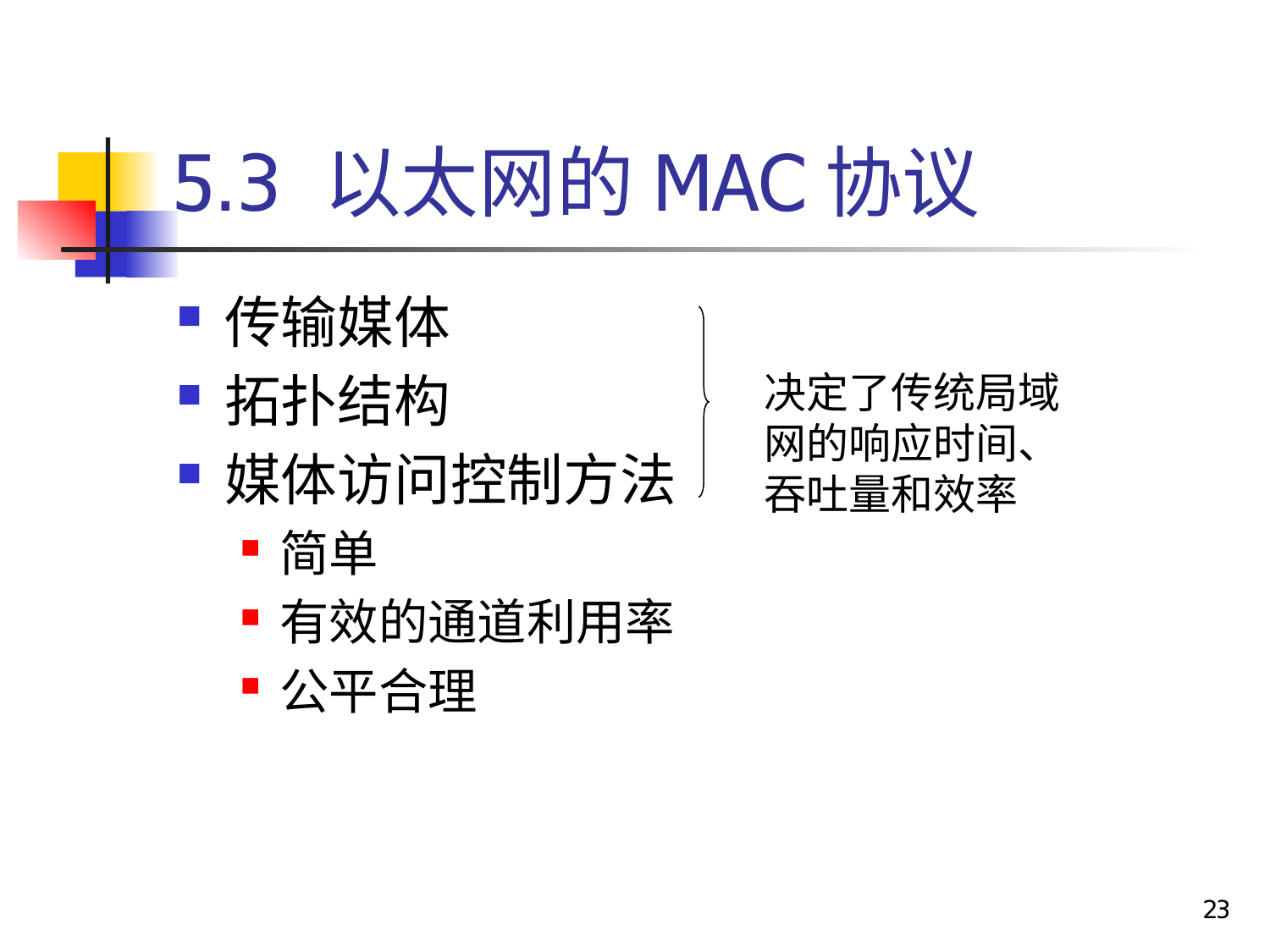

# 5.3 以太网的MAC协议
传输媒体
拓扑结构
媒体访问控制方法
简单
有效的通道利用率
公平合理

决定了传统局域网的响应时间、吞吐量和效率
23